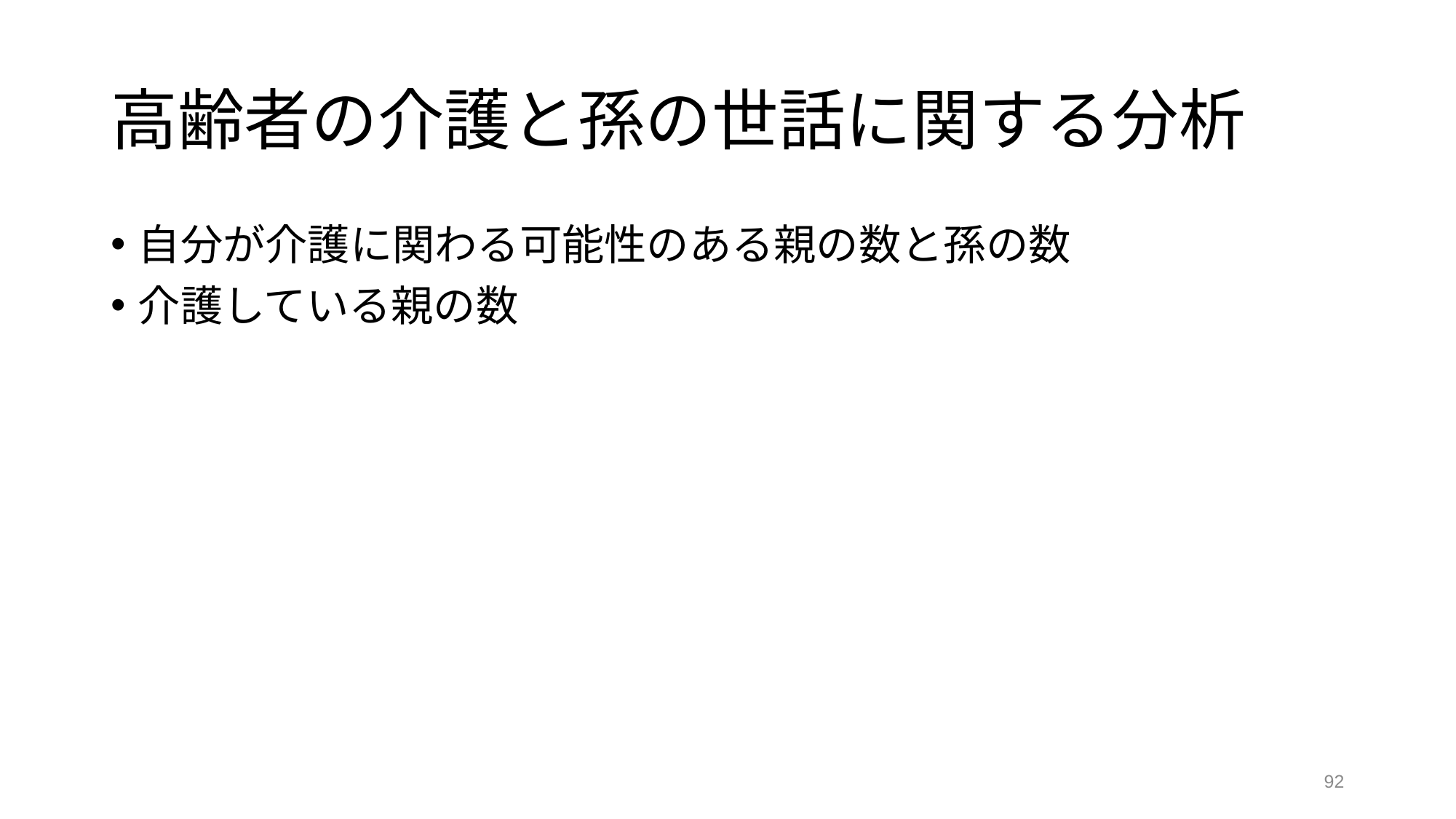

# 高齢者の介護と孫の世話に関する分析
自分が介護に関わる可能性のある親の数と孫の数
介護している親の数
92